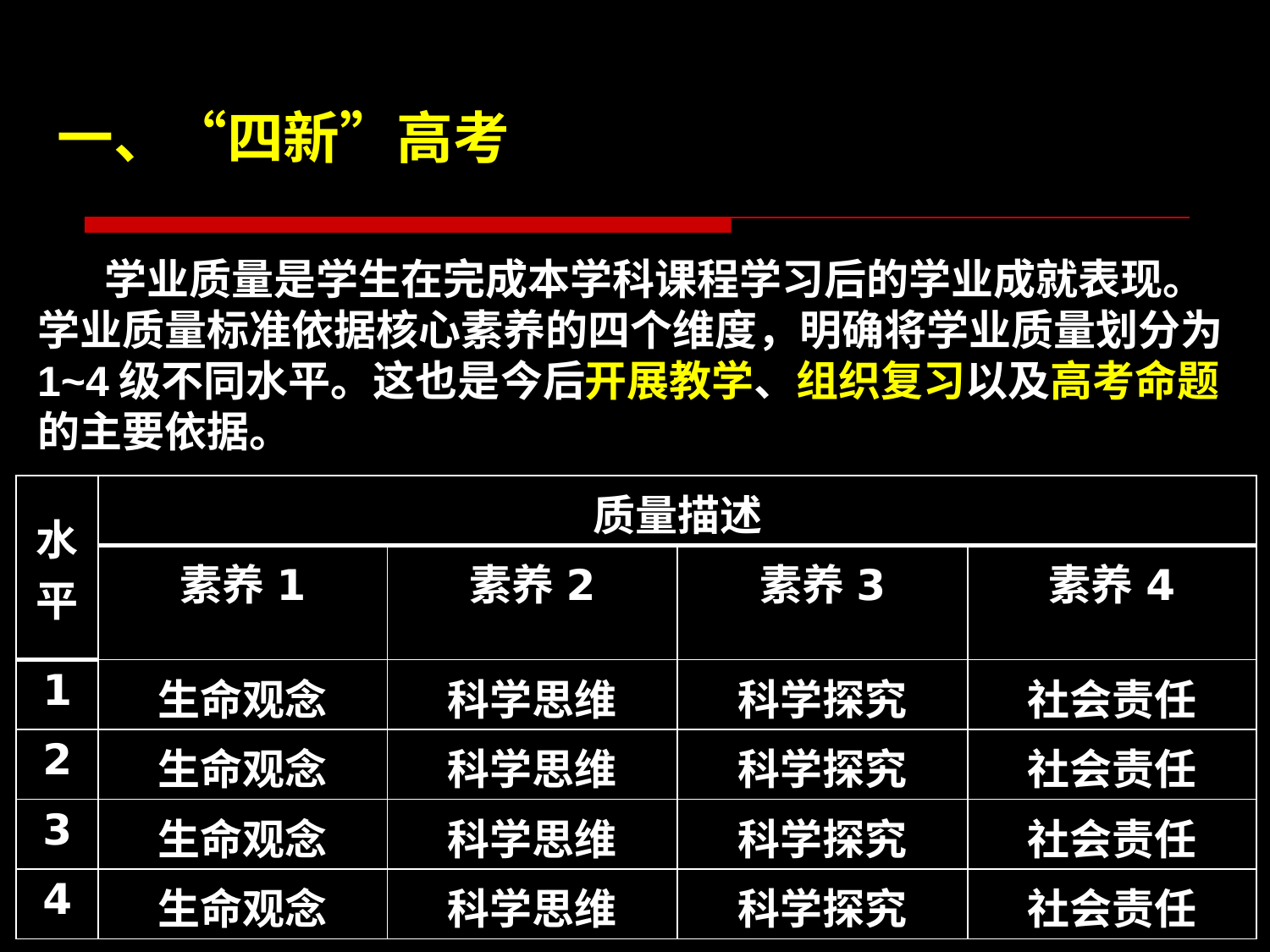

一、“四新”高考
      学业质量是学生在完成本学科课程学习后的学业成就表现。学业质量标准依据核心素养的四个维度，明确将学业质量划分为1~4级不同水平。这也是今后开展教学、组织复习以及高考命题的主要依据。
| 水平 | 质量描述 |  |  |  |
| --- | --- | --- | --- | --- |
|  | 素养1 | 素养2 | 素养3 | 素养4 |
| 1 | 生命观念 | 科学思维 | 科学探究 | 社会责任 |
| 2 | 生命观念 | 科学思维 | 科学探究 | 社会责任 |
| 3 | 生命观念 | 科学思维 | 科学探究 | 社会责任 |
| 4 | 生命观念 | 科学思维 | 科学探究 | 社会责任 |